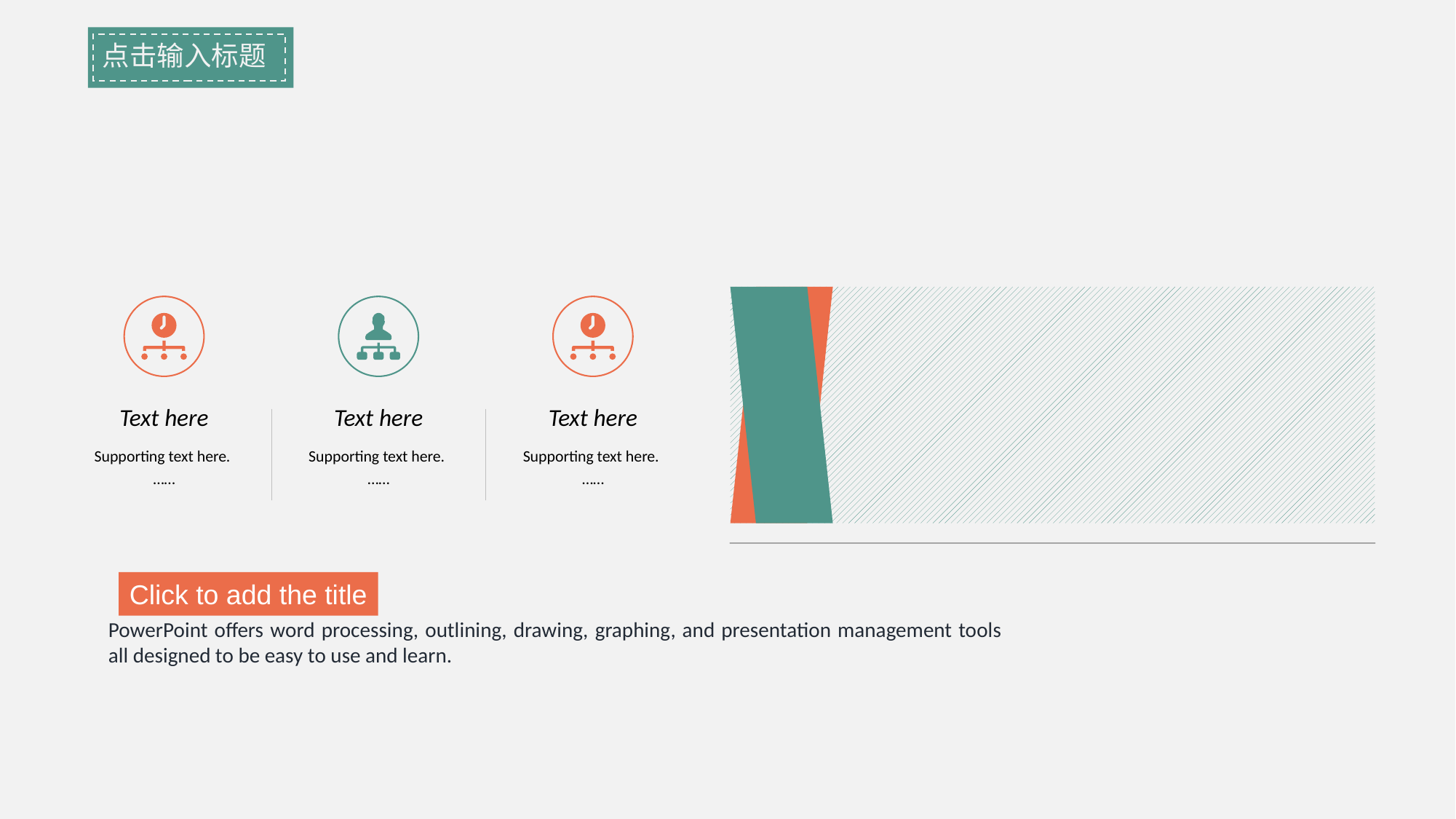

点击输入标题

Text here
Supporting text here.
……

Text here
Supporting text here.
……

Text here
Supporting text here.
……
Click to add the title
PowerPoint offers word processing, outlining, drawing, graphing, and presentation management tools all designed to be easy to use and learn.